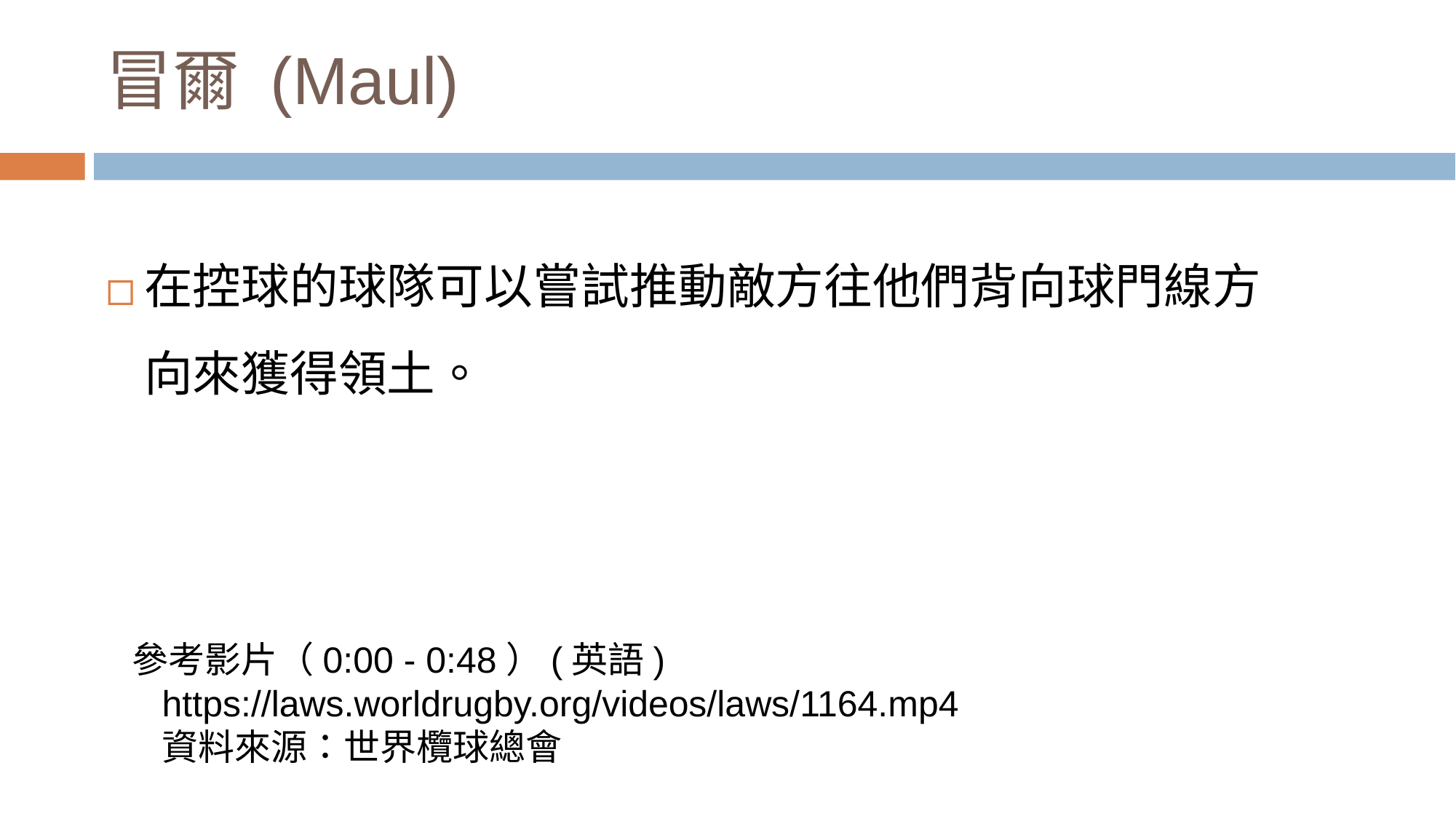

# 冒爾 (Maul)
在控球的球隊可以嘗試推動敵方往他們背向球門線方向來獲得領土。

 參考影片（0:00 - 0:48）(英語)
https://laws.worldrugby.org/videos/laws/1164.mp4
資料來源：世界欖球總會